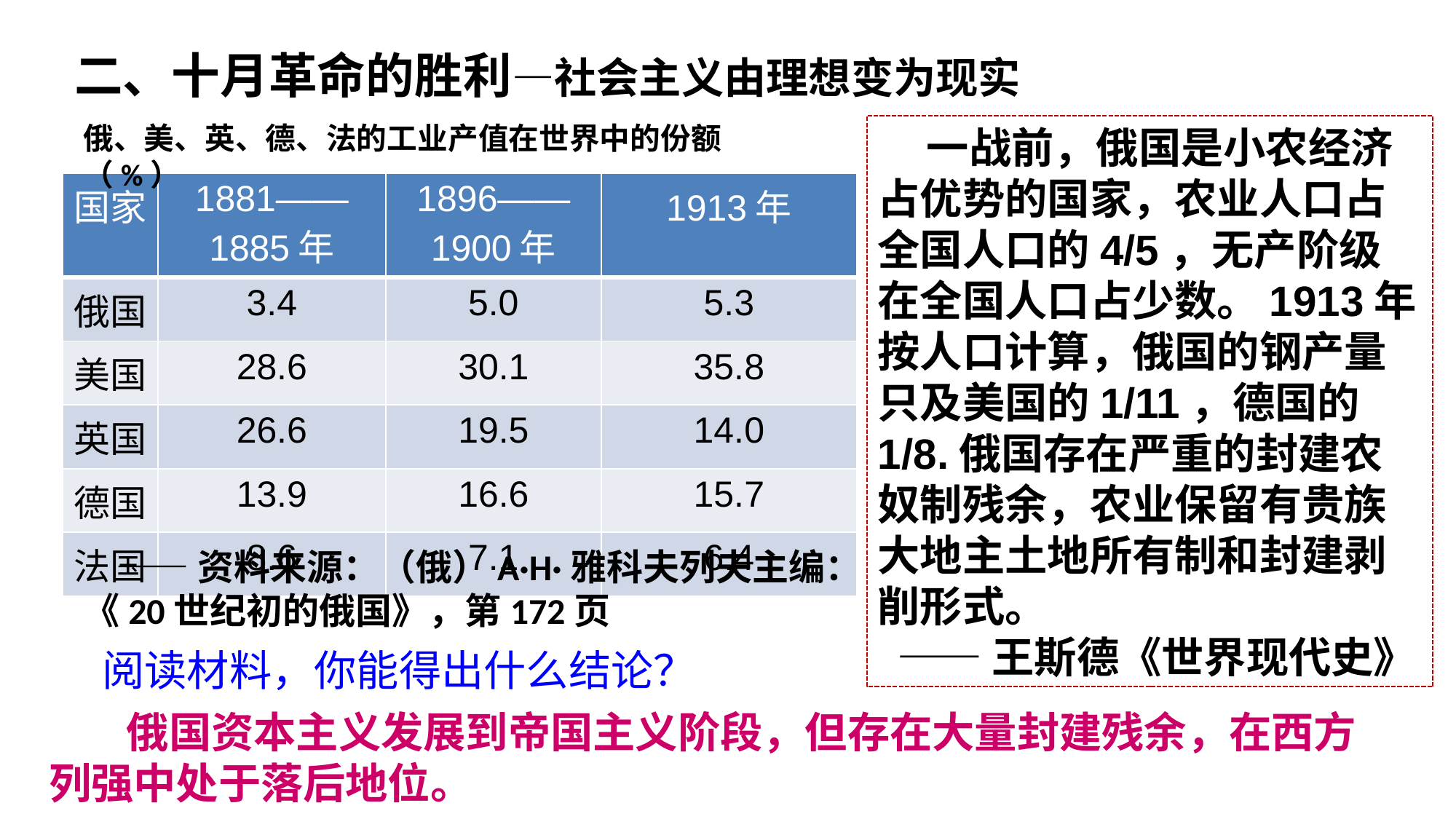

二、十月革命的胜利—社会主义由理想变为现实
俄、美、英、德、法的工业产值在世界中的份额（%）
| 国家 | 1881——1885年 | 1896——1900年 | 1913年 |
| --- | --- | --- | --- |
| 俄国 | 3.4 | 5.0 | 5.3 |
| 美国 | 28.6 | 30.1 | 35.8 |
| 英国 | 26.6 | 19.5 | 14.0 |
| 德国 | 13.9 | 16.6 | 15.7 |
| 法国 | 8.6 | 7.1 | 6.4 |
    ——资料来源：（俄）A·H·雅科夫列夫主编：《20世纪初的俄国》，第172页
    一战前，俄国是小农经济占优势的国家，农业人口占全国人口的4/5，无产阶级在全国人口占少数。1913年按人口计算，俄国的钢产量只及美国的1/11，德国的1/8.俄国存在严重的封建农奴制残余，农业保留有贵族大地主土地所有制和封建剥削形式。
  ——王斯德《世界现代史》
阅读材料，你能得出什么结论？
       俄国资本主义发展到帝国主义阶段，但存在大量封建残余，在西方列强中处于落后地位。